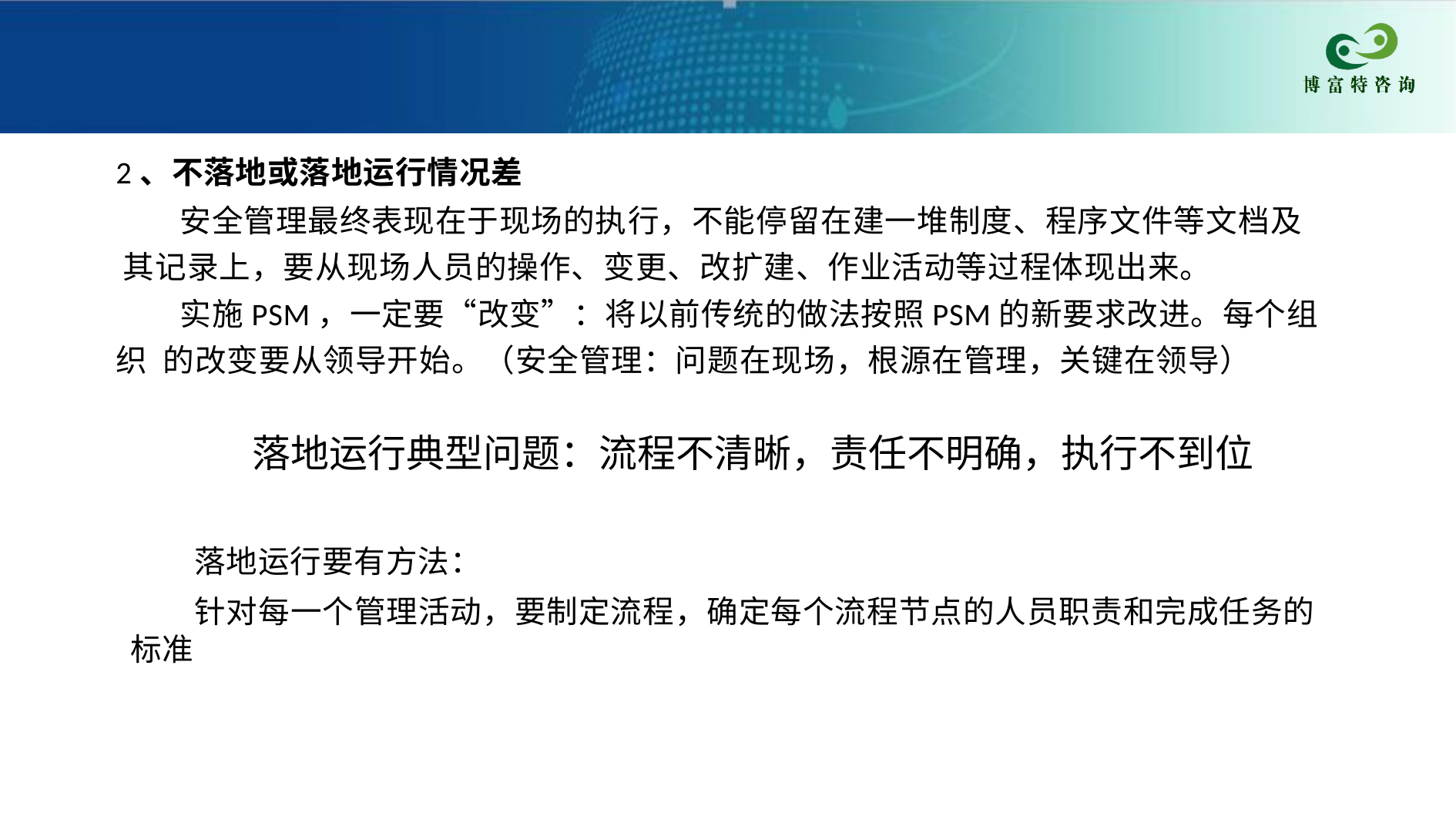

2、不落地或落地运行情况差
安全管理最终表现在于现场的执行，不能停留在建一堆制度、程序文件等文档及  其记录上，要从现场人员的操作、变更、改扩建、作业活动等过程体现出来。
实施PSM，一定要“改变”：将以前传统的做法按照PSM的新要求改进。每个组织  的改变要从领导开始。（安全管理：问题在现场，根源在管理，关键在领导）

落地运行典型问题：流程不清晰，责任不明确，执行不到位

落地运行要有方法：
针对每一个管理活动，要制定流程，确定每个流程节点的人员职责和完成任务的标准